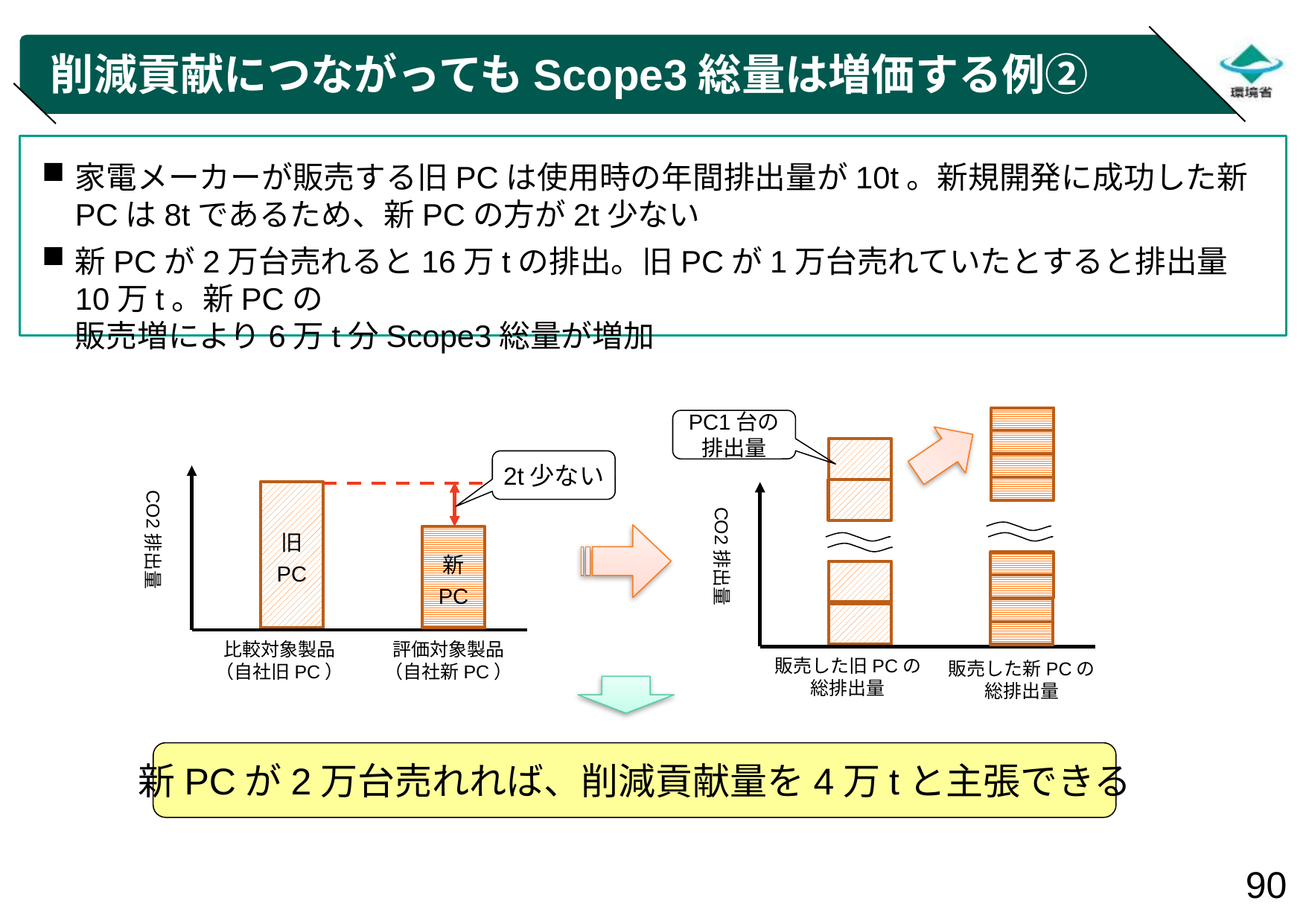

# 削減貢献につながってもScope3総量は増価する例②
家電メーカーが販売する旧PCは使用時の年間排出量が10t。新規開発に成功した新PCは8tであるため、新PCの方が2t少ない
新PCが2万台売れると16万tの排出。旧PCが1万台売れていたとすると排出量10万t。新PCの
販売増により6万t分Scope3総量が増加

PC1台の
排出量

2t少ない

CO2排出量
CO2排出量

旧
PC

新
PC

比較対象製品
（自社旧PC）
評価対象製品
（自社新PC）
販売した旧PCの
総排出量
販売した新PCの
総排出量

新PCが2万台売れれば、削減貢献量を4万tと主張できる